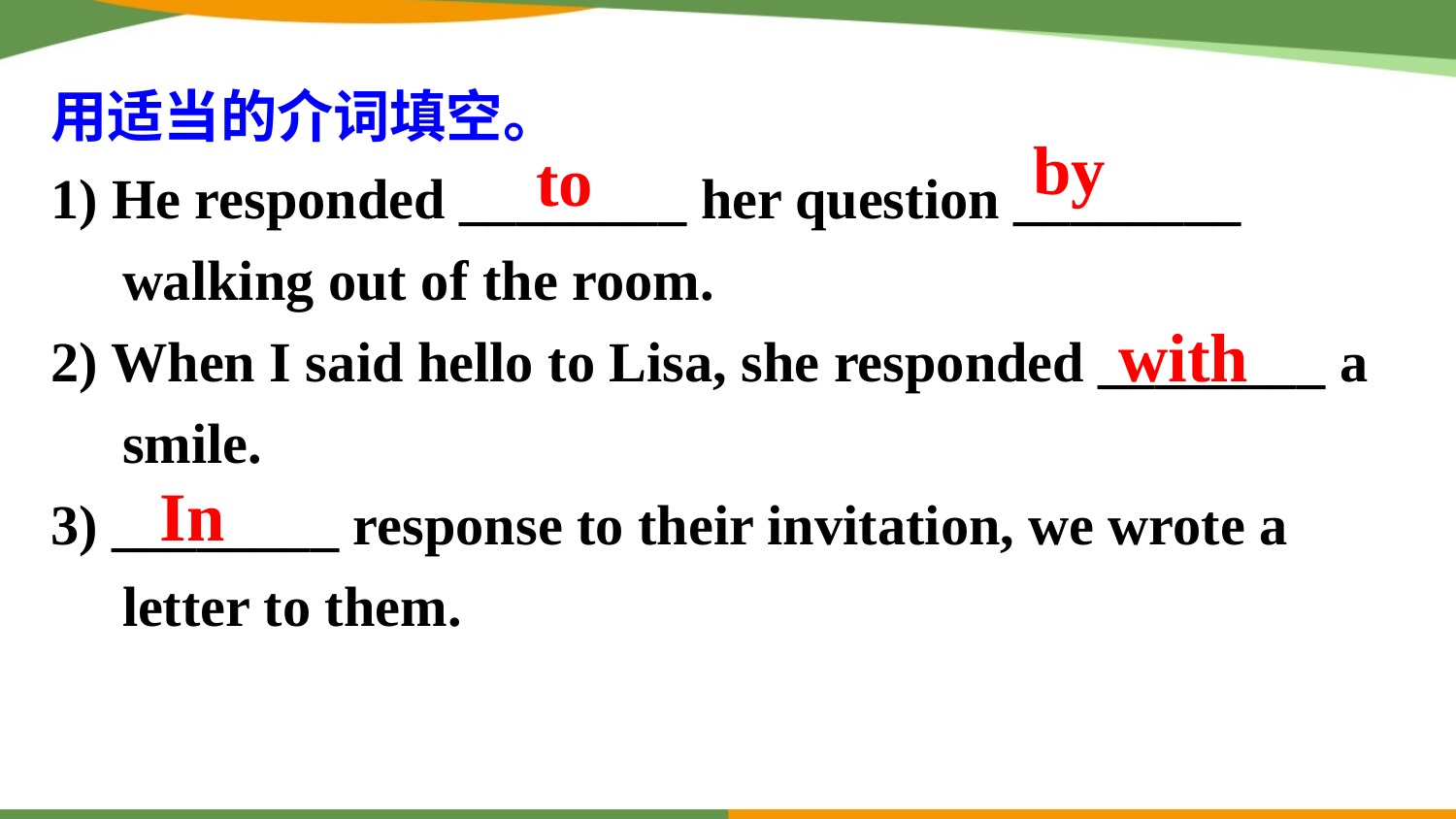

用适当的介词填空。
1) He responded ________ her question ________ walking out of the room.
2) When I said hello to Lisa, she responded ________ a smile.
3) ________ response to their invitation, we wrote a letter to them.
by
to
with
In